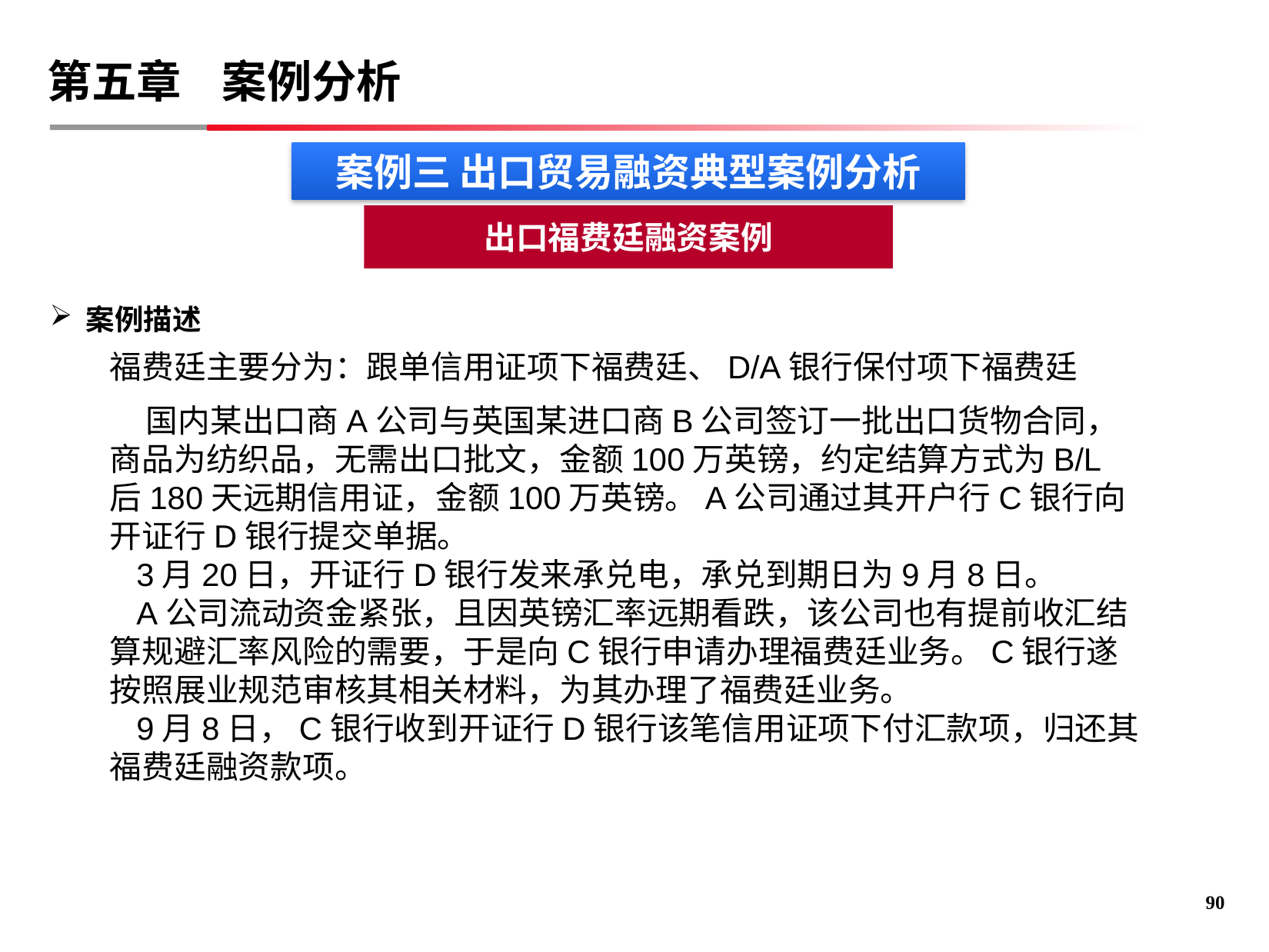

第五章    案例分析
案例三 出口贸易融资典型案例分析
出口福费廷融资案例

案例描述
福费廷主要分为：跟单信用证项下福费廷、D/A银行保付项下福费廷

    国内某出口商A公司与英国某进口商B公司签订一批出口货物合同，商品为纺织品，无需出口批文，金额100万英镑，约定结算方式为B/L后180天远期信用证，金额100万英镑。A公司通过其开户行C银行向开证行D银行提交单据。
   3月20日，开证行D银行发来承兑电，承兑到期日为9月8日。
   A公司流动资金紧张，且因英镑汇率远期看跌，该公司也有提前收汇结算规避汇率风险的需要，于是向C银行申请办理福费廷业务。C银行遂按照展业规范审核其相关材料，为其办理了福费廷业务。
   9月8日，C银行收到开证行D银行该笔信用证项下付汇款项，归还其福费廷融资款项。

90